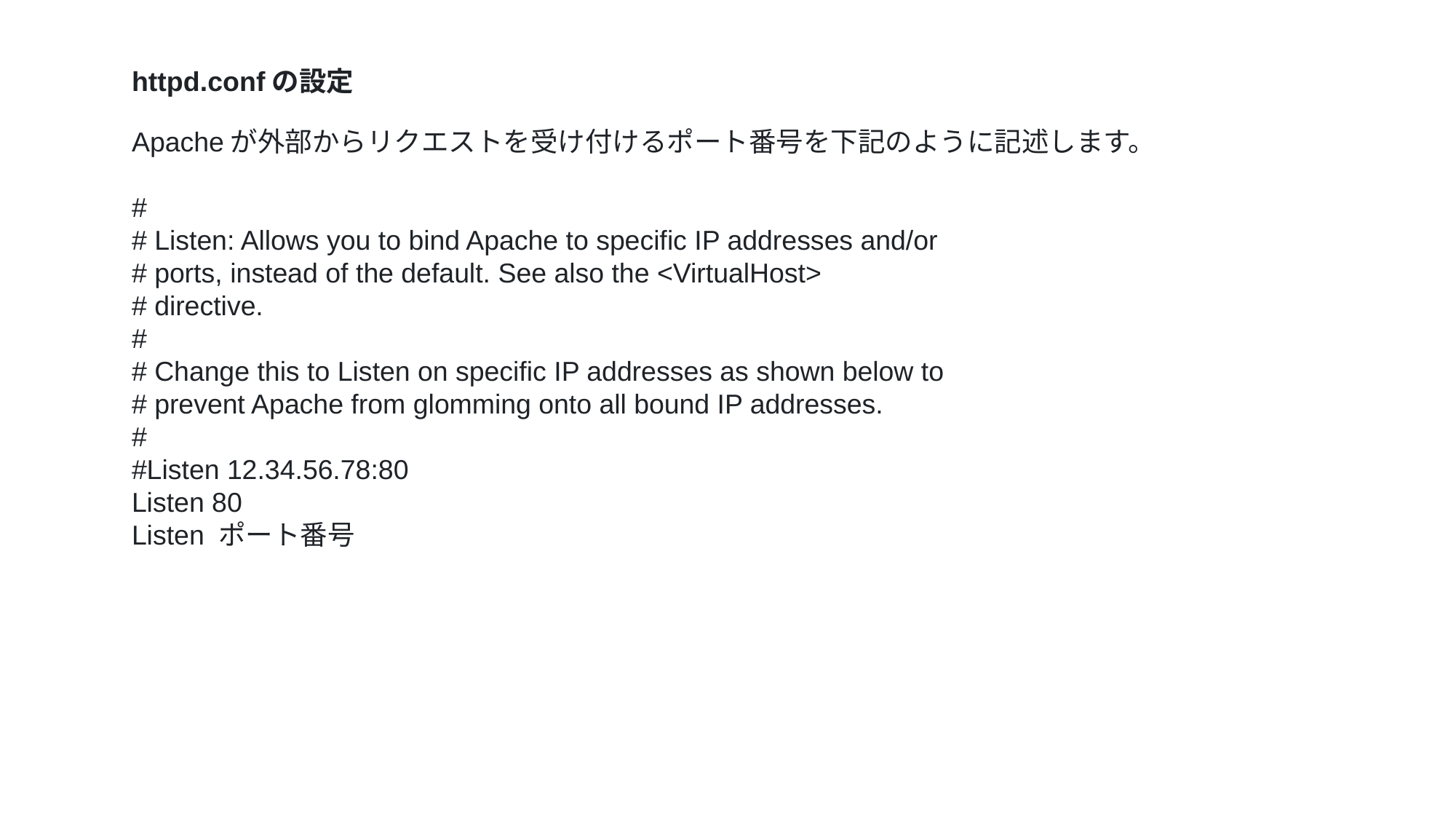

httpd.confの設定
Apacheが外部からリクエストを受け付けるポート番号を下記のように記述します。

#
# Listen: Allows you to bind Apache to specific IP addresses and/or
# ports, instead of the default. See also the <VirtualHost>
# directive.
#
# Change this to Listen on specific IP addresses as shown below to
# prevent Apache from glomming onto all bound IP addresses.
#
#Listen 12.34.56.78:80
Listen 80
Listen ポート番号